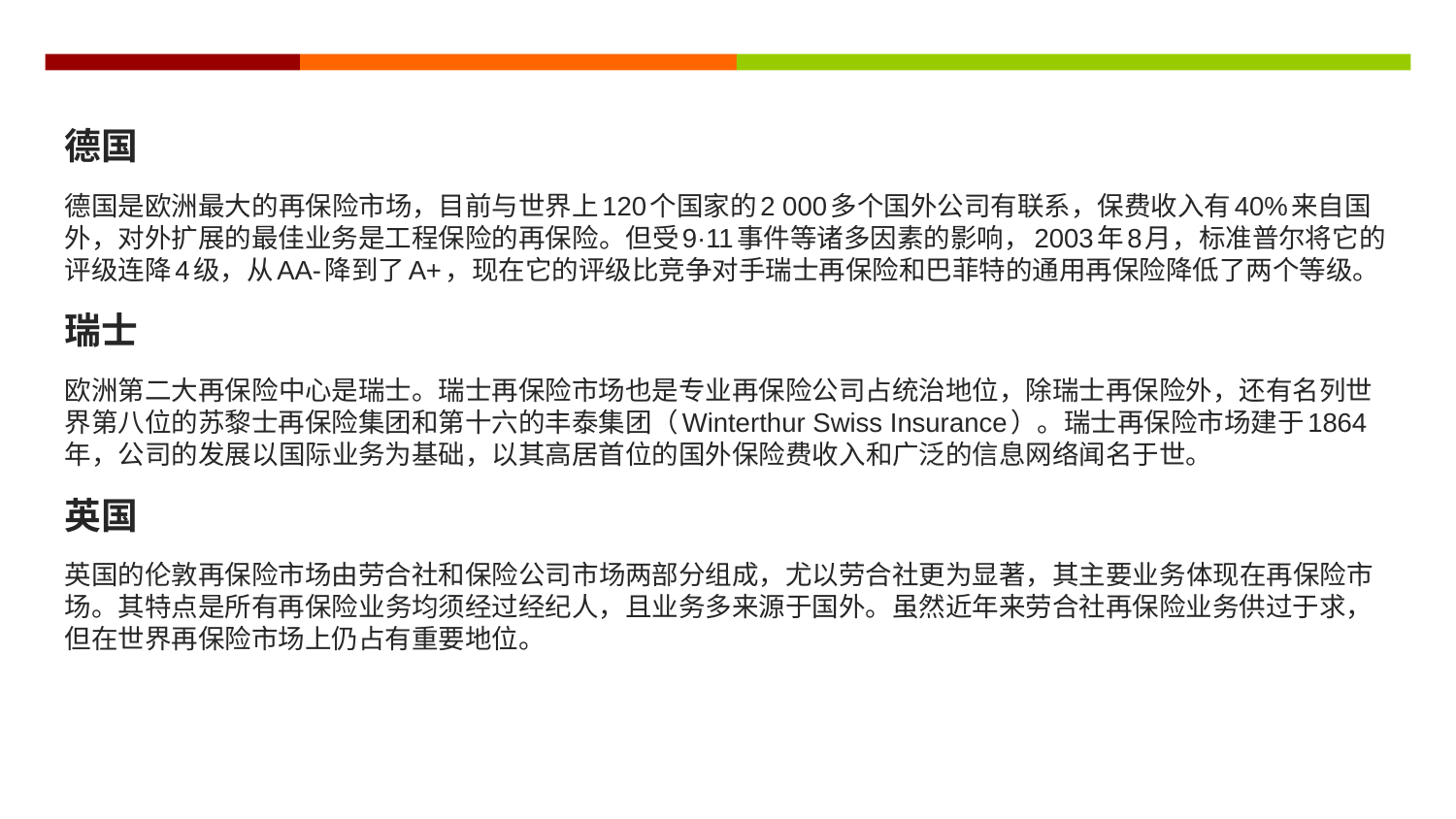

德国
德国是欧洲最大的再保险市场，目前与世界上120个国家的2 000多个国外公司有联系，保费收入有40%来自国外，对外扩展的最佳业务是工程保险的再保险。但受9·11事件等诸多因素的影响，2003年8月，标准普尔将它的评级连降4级，从AA-降到了A+，现在它的评级比竞争对手瑞士再保险和巴菲特的通用再保险降低了两个等级。
瑞士
欧洲第二大再保险中心是瑞士。瑞士再保险市场也是专业再保险公司占统治地位，除瑞士再保险外，还有名列世界第八位的苏黎士再保险集团和第十六的丰泰集团（Winterthur Swiss Insurance）。瑞士再保险市场建于1864年，公司的发展以国际业务为基础，以其高居首位的国外保险费收入和广泛的信息网络闻名于世。
英国
英国的伦敦再保险市场由劳合社和保险公司市场两部分组成，尤以劳合社更为显著，其主要业务体现在再保险市场。其特点是所有再保险业务均须经过经纪人，且业务多来源于国外。虽然近年来劳合社再保险业务供过于求，但在世界再保险市场上仍占有重要地位。